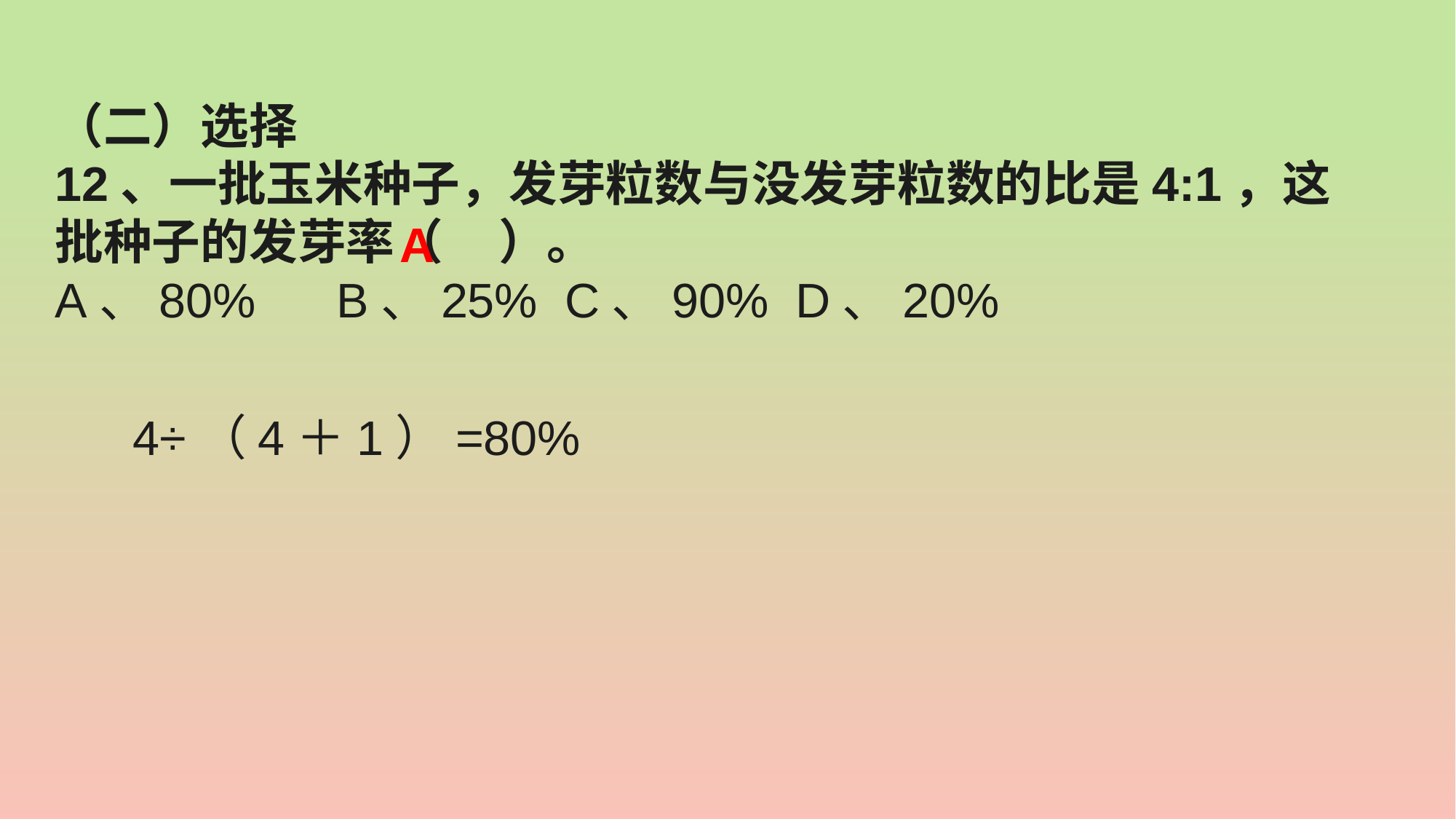

（二）选择
12、一批玉米种子，发芽粒数与没发芽粒数的比是4:1，这批种子的发芽率（     ）。
A、80%      B、25%  C、90%  D、20%
A
 4÷（4＋1）=80%